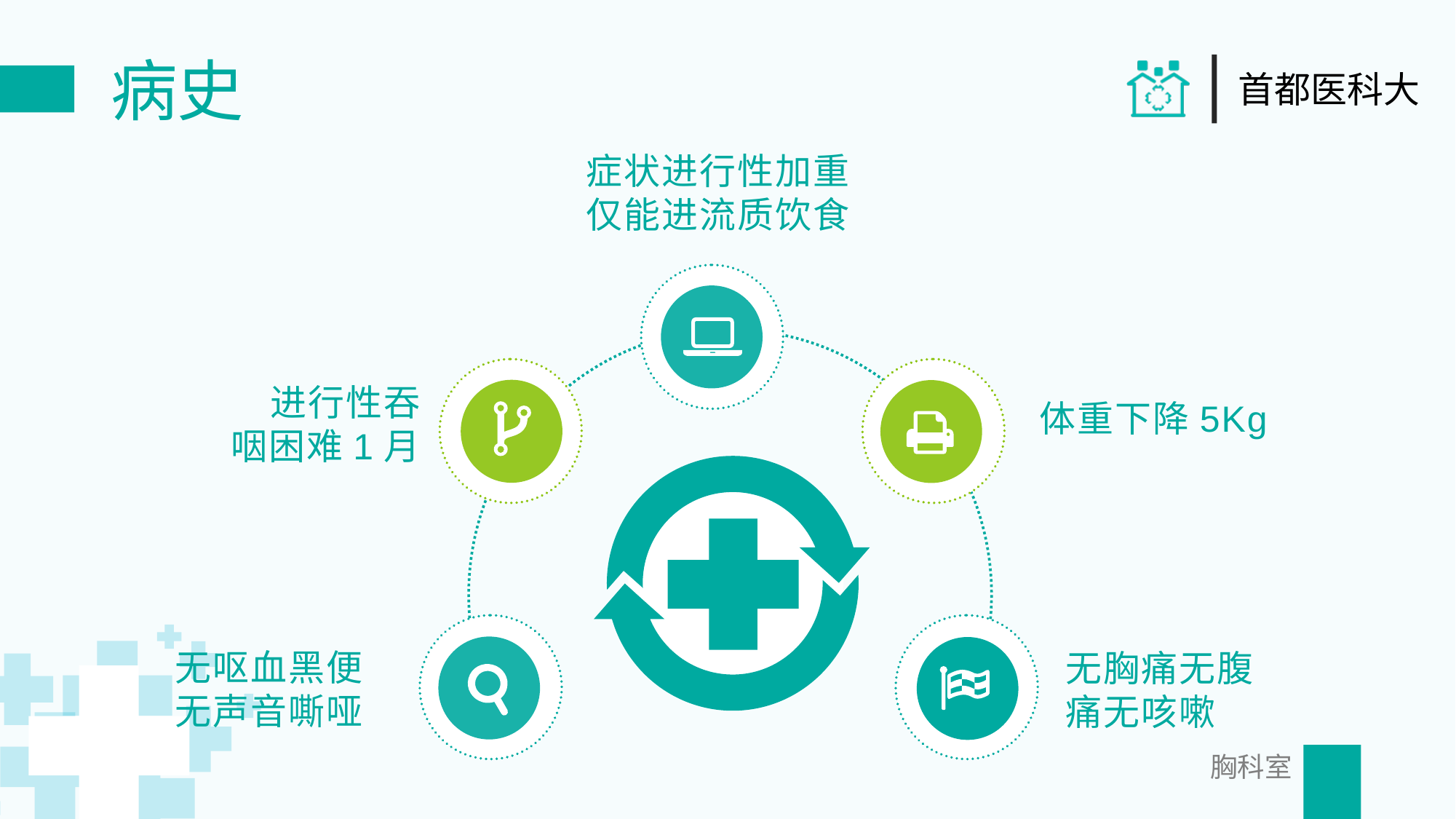

# 病史
症状进行性加重
仅能进流质饮食

进行性吞
咽困难1月
体重下降5Kg
无呕血黑便
无声音嘶哑
无胸痛无腹
痛无咳嗽